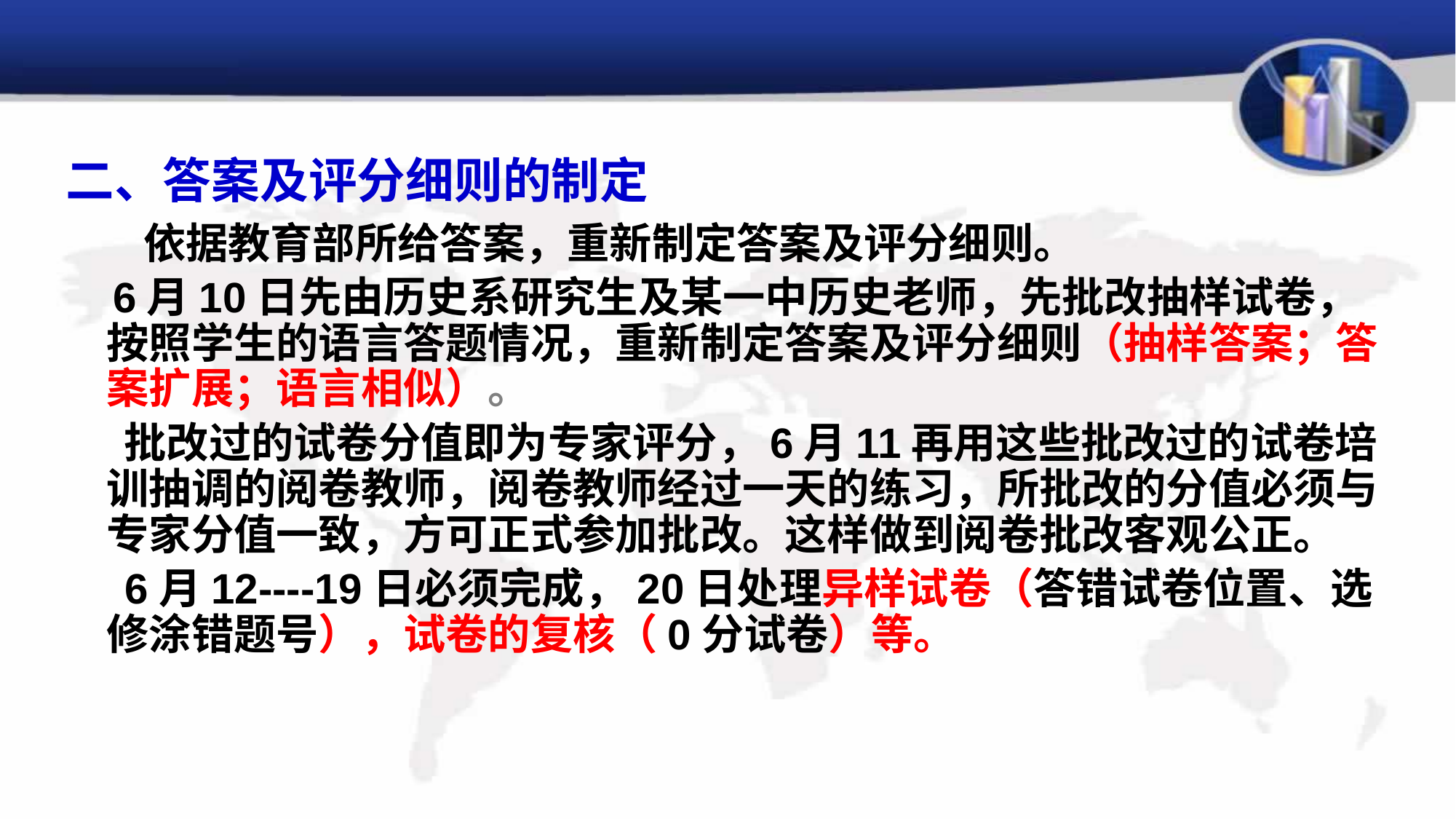

二、答案及评分细则的制定
       依据教育部所给答案，重新制定答案及评分细则。
    6月10日先由历史系研究生及某一中历史老师，先批改抽样试卷，按照学生的语言答题情况，重新制定答案及评分细则（抽样答案；答案扩展；语言相似）。
     批改过的试卷分值即为专家评分，6月11再用这些批改过的试卷培训抽调的阅卷教师，阅卷教师经过一天的练习，所批改的分值必须与专家分值一致，方可正式参加批改。这样做到阅卷批改客观公正。
     6月12----19日必须完成，20日处理异样试卷（答错试卷位置、选修涂错题号），试卷的复核（0分试卷）等。